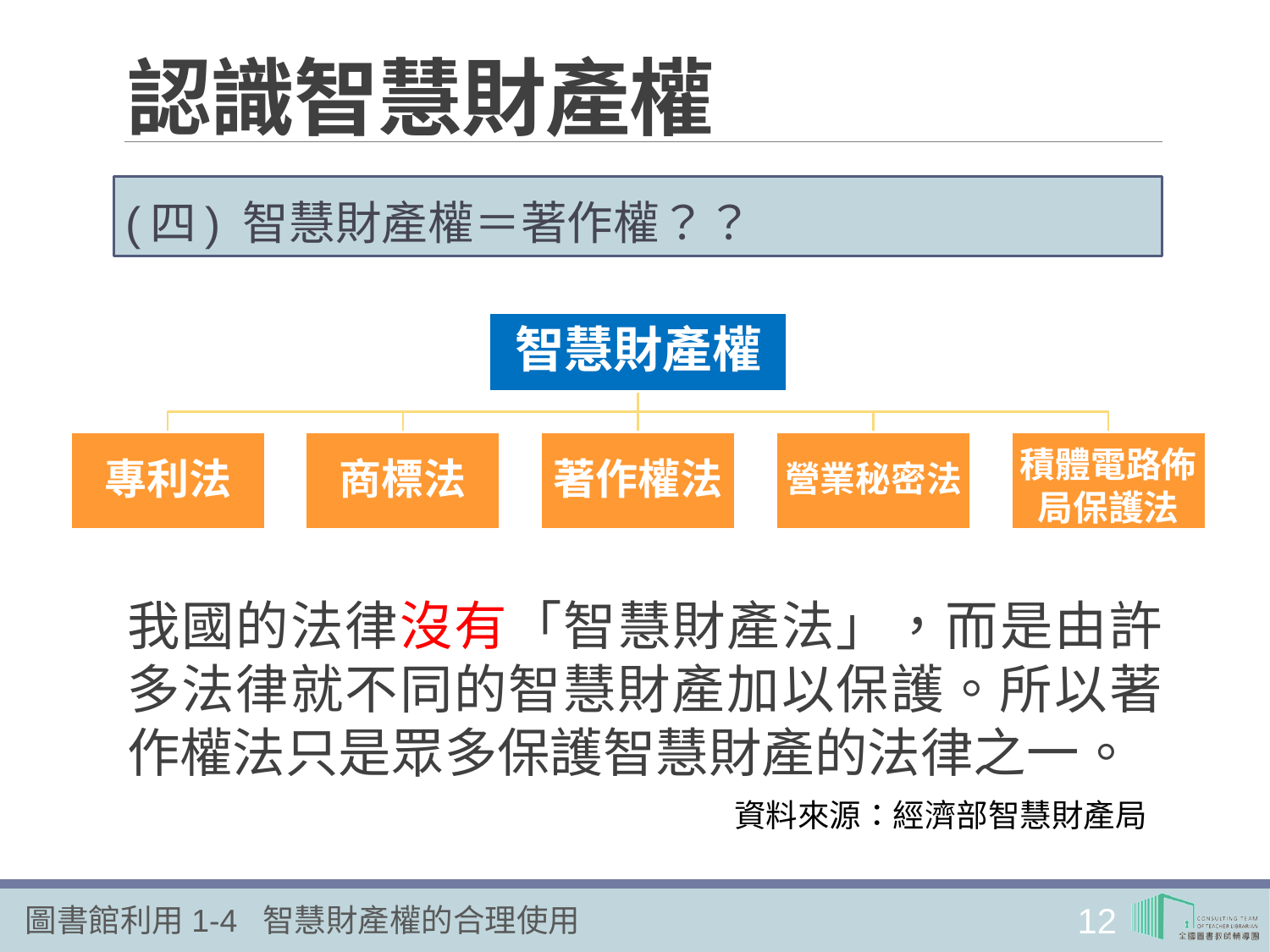

# 認識智慧財產權
(四) 智慧財產權＝著作權？？
智慧財產權
專利法
商標法
著作權法
營業秘密法
積體電路佈局保護法
我國的法律沒有「智慧財產法」，而是由許多法律就不同的智慧財產加以保護。所以著作權法只是眾多保護智慧財產的法律之一。
資料來源：經濟部智慧財產局